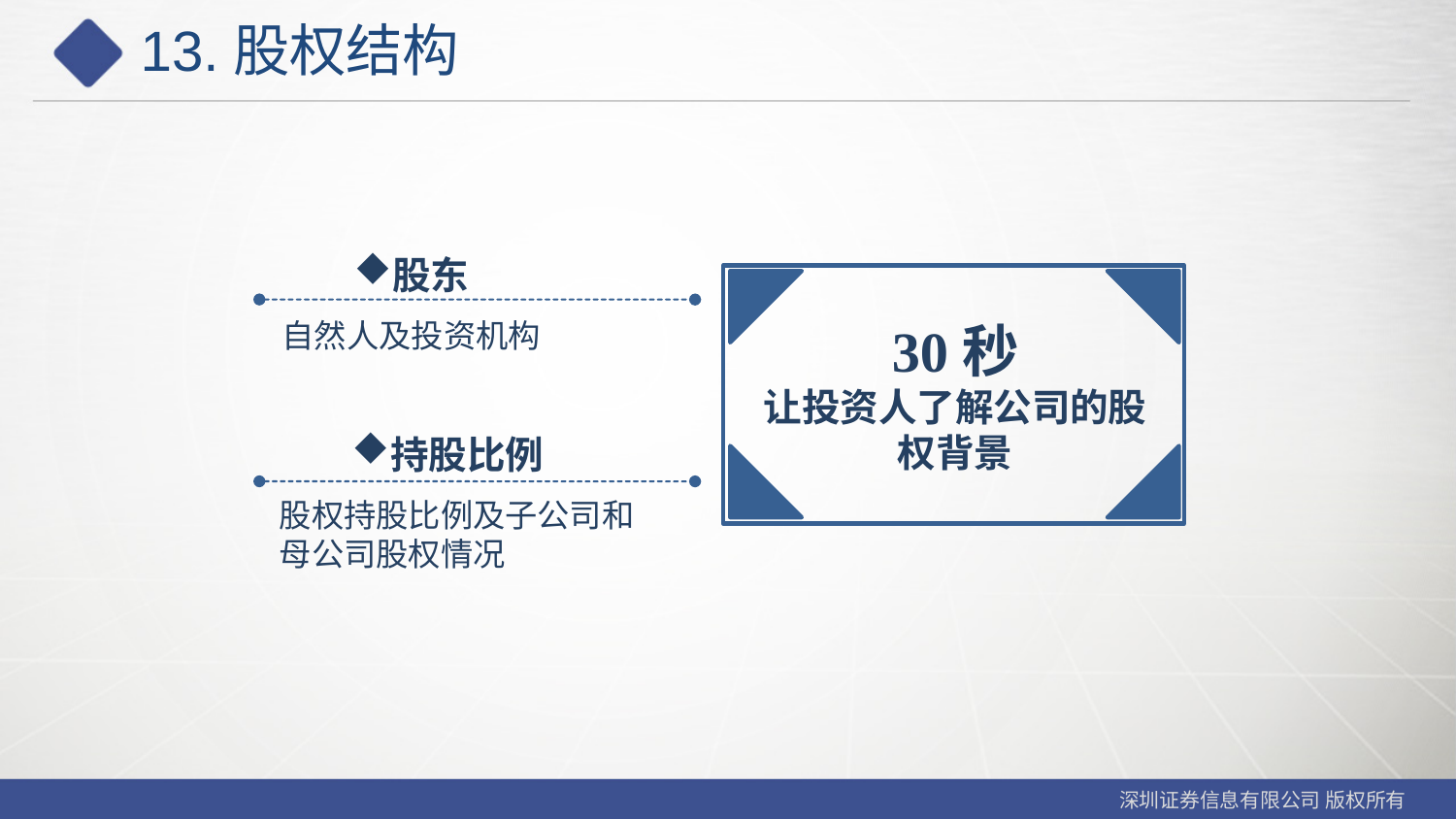

# 13.股权结构
股东

自然人及投资机构

30秒
让投资人了解公司的股权背景
持股比例

股权持股比例及子公司和母公司股权情况

深圳证券信息有限公司 版权所有